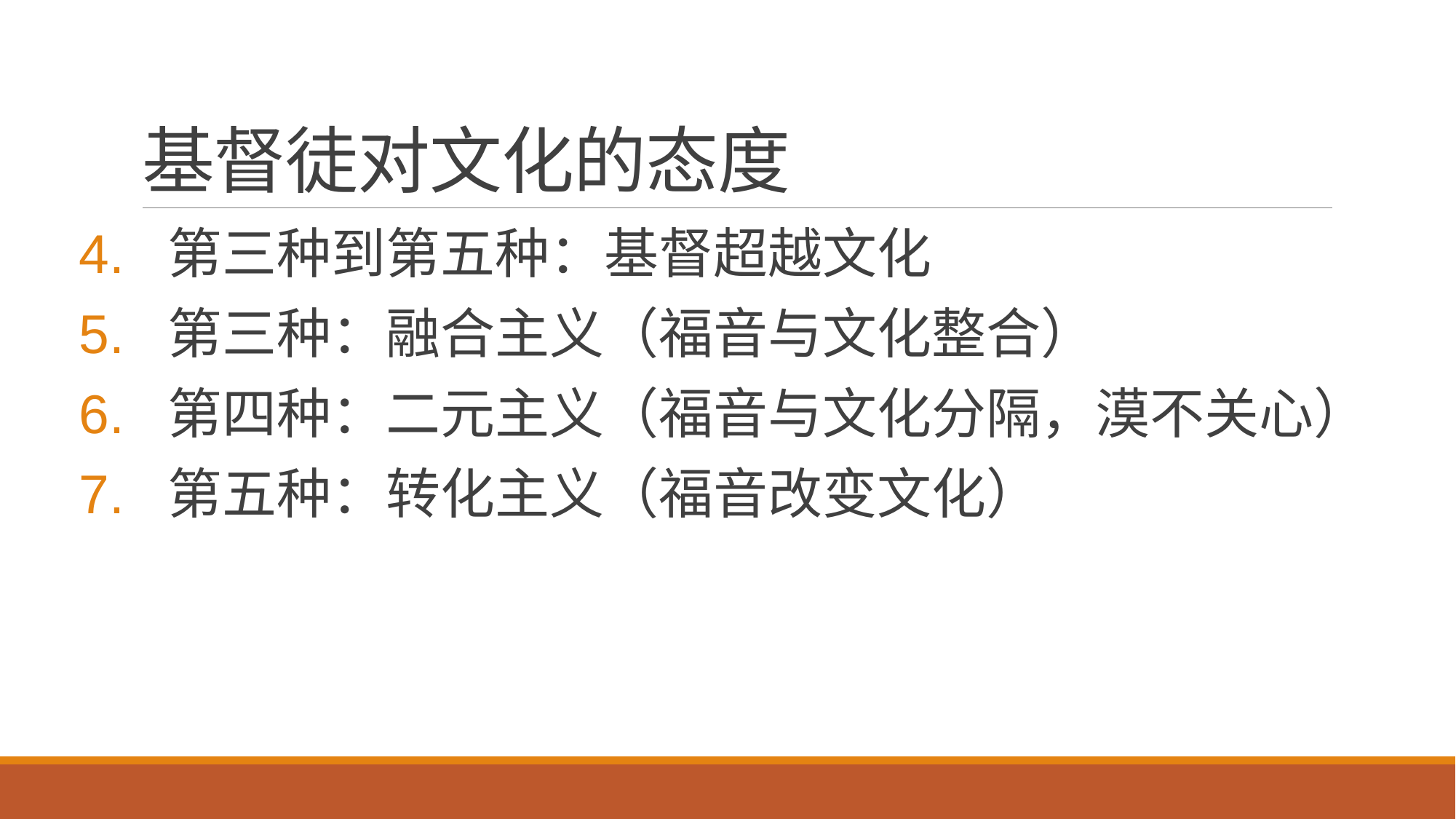

# 基督徒对文化的态度
第三种到第五种：基督超越文化
第三种：融合主义（福音与文化整合）
第四种：二元主义（福音与文化分隔，漠不关心）
第五种：转化主义（福音改变文化）